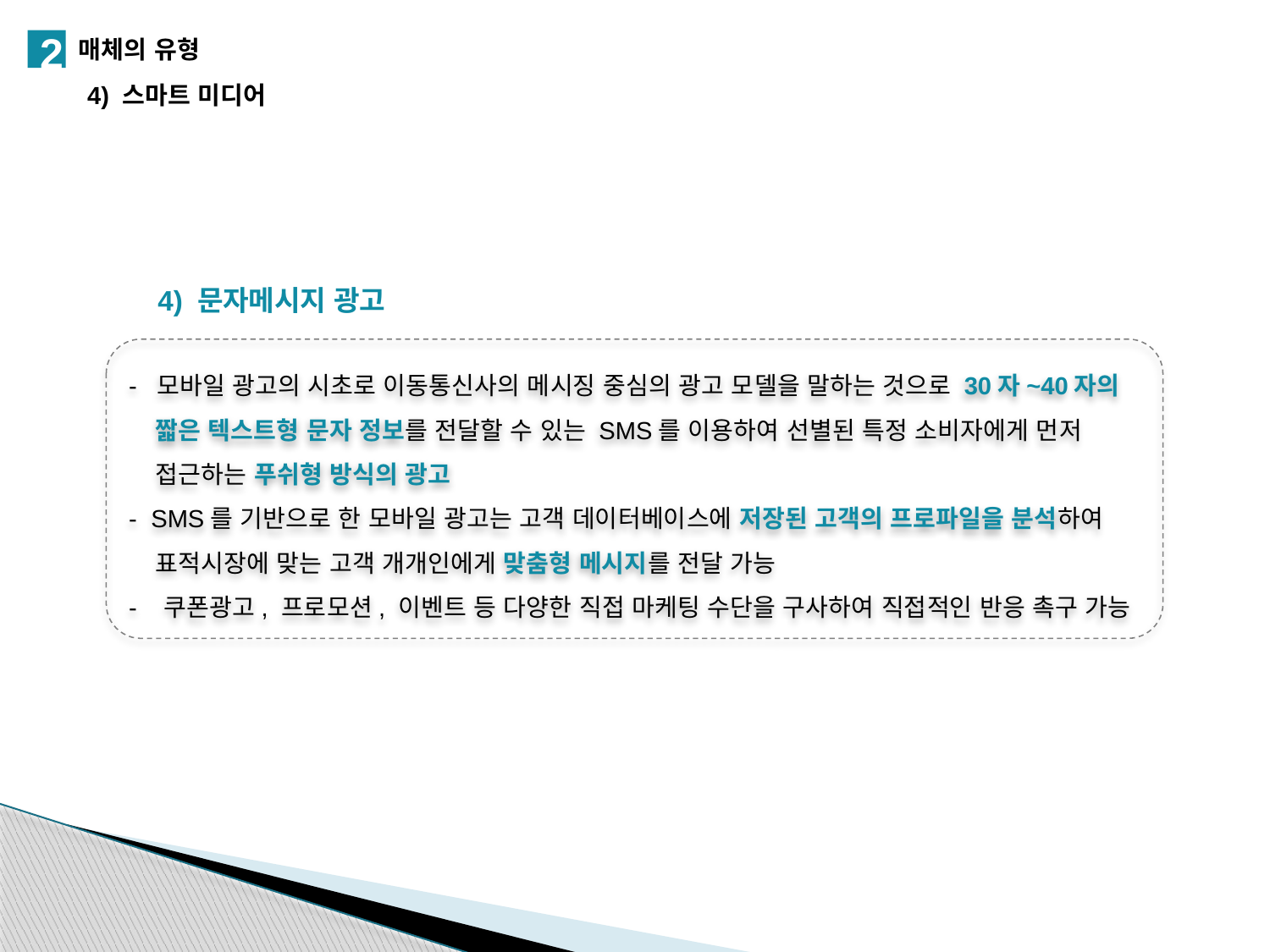

2
매체의 유형

4) 스마트 미디어
4) 문자메시지 광고
-  모바일 광고의 시초로 이동통신사의 메시징 중심의 광고 모델을 말하는 것으로 30자~40자의
   짧은 텍스트형 문자 정보를 전달할 수 있는 SMS를 이용하여 선별된 특정 소비자에게 먼저
   접근하는 푸쉬형 방식의 광고
-  SMS를 기반으로 한 모바일 광고는 고객 데이터베이스에 저장된 고객의 프로파일을 분석하여
   표적시장에 맞는 고객 개개인에게 맞춤형 메시지를 전달 가능
-   쿠폰광고, 프로모션, 이벤트 등 다양한 직접 마케팅 수단을 구사하여 직접적인 반응 촉구 가능